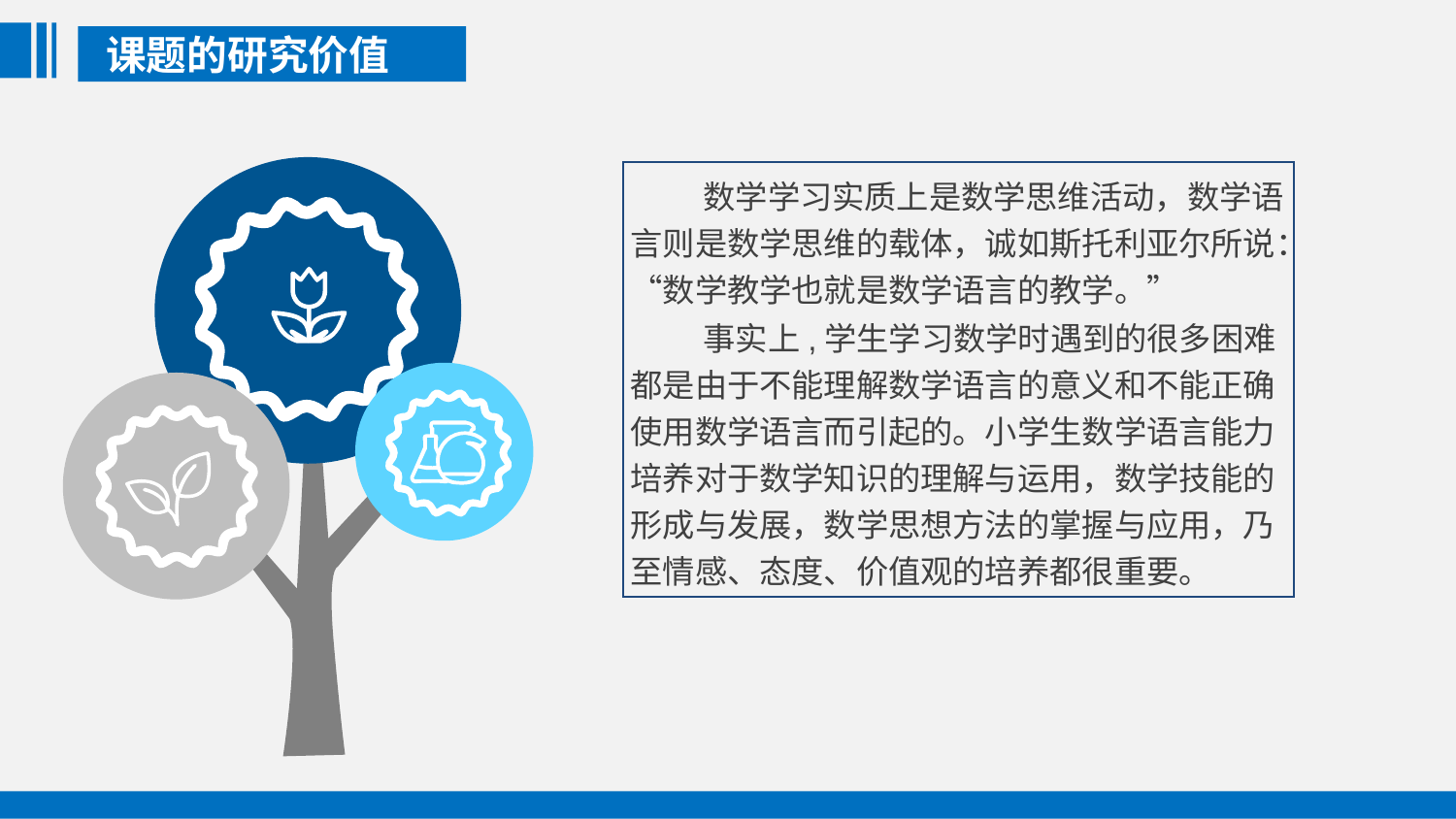

课题的研究价值

数学学习实质上是数学思维活动，数学语言则是数学思维的载体，诚如斯托利亚尔所说：“数学教学也就是数学语言的教学。”
事实上,学生学习数学时遇到的很多困难都是由于不能理解数学语言的意义和不能正确使用数学语言而引起的。小学生数学语言能力培养对于数学知识的理解与运用，数学技能的形成与发展，数学思想方法的掌握与应用，乃至情感、态度、价值观的培养都很重要。